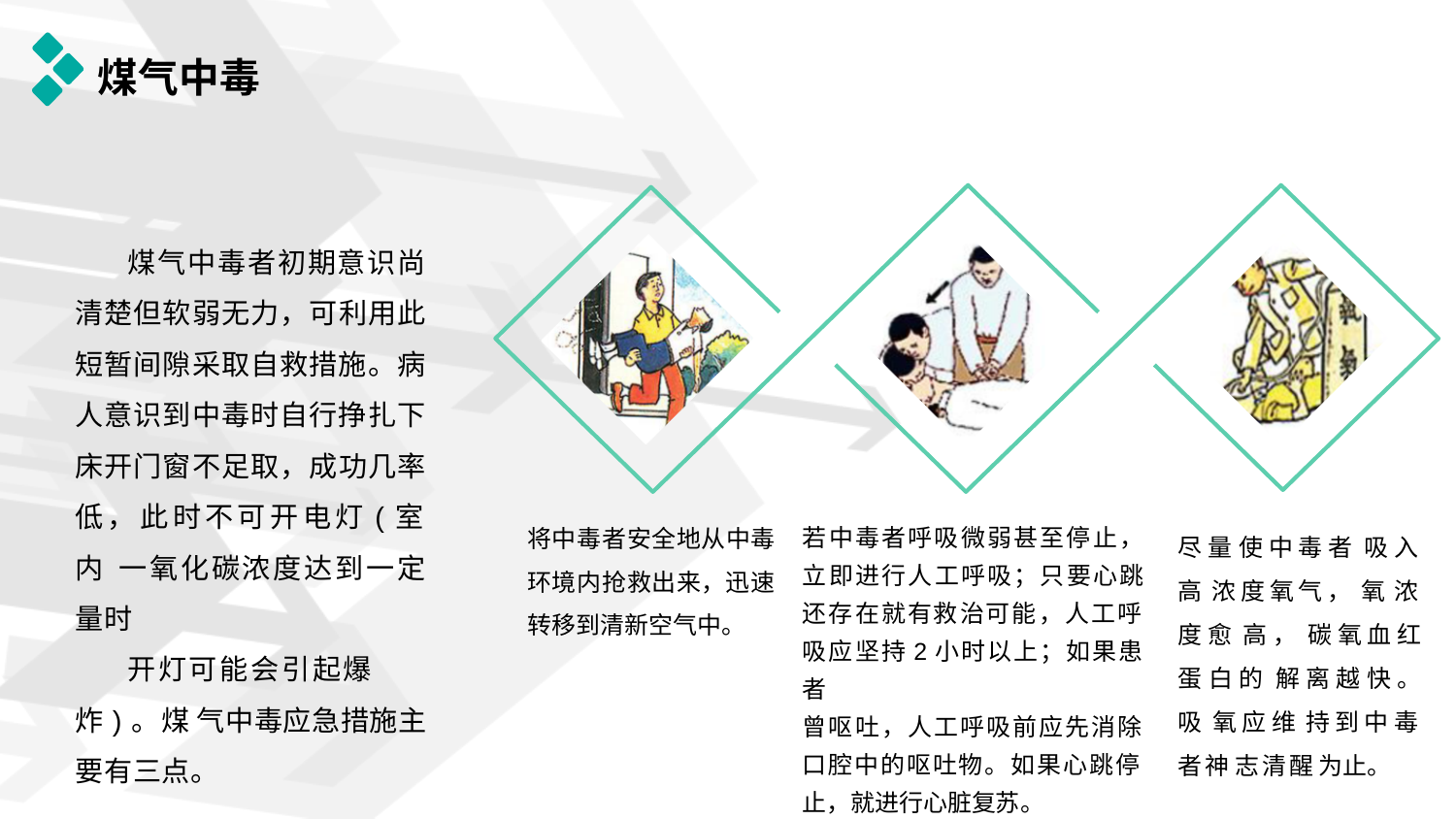

# 煤气中毒

煤气中毒者初期意识尚 清楚但软弱无力，可利用此 短暂间隙采取自救措施。病 人意识到中毒时自行挣扎下 床开门窗不足取，成功几率 低，此时不可开电灯(室内 一氧化碳浓度达到一定量时
开灯可能会引起爆炸)。煤 气中毒应急措施主要有三点。

将中毒者安全地从中毒 环境内抢救出来，迅速 转移到清新空气中。
若中毒者呼吸微弱甚至停止， 立即进行人工呼吸；只要心跳 还存在就有救治可能，人工呼 吸应坚持2小时以上；如果患者
曾呕吐，人工呼吸前应先消除 口腔中的呕吐物。如果心跳停
止，就进行心脏复苏。
尽量使中毒者 吸入高 浓度氧气， 氧 浓度愈 高， 碳氧血红 蛋白的 解离越快。 吸 氧应维 持到中毒者神 志清醒 为止。